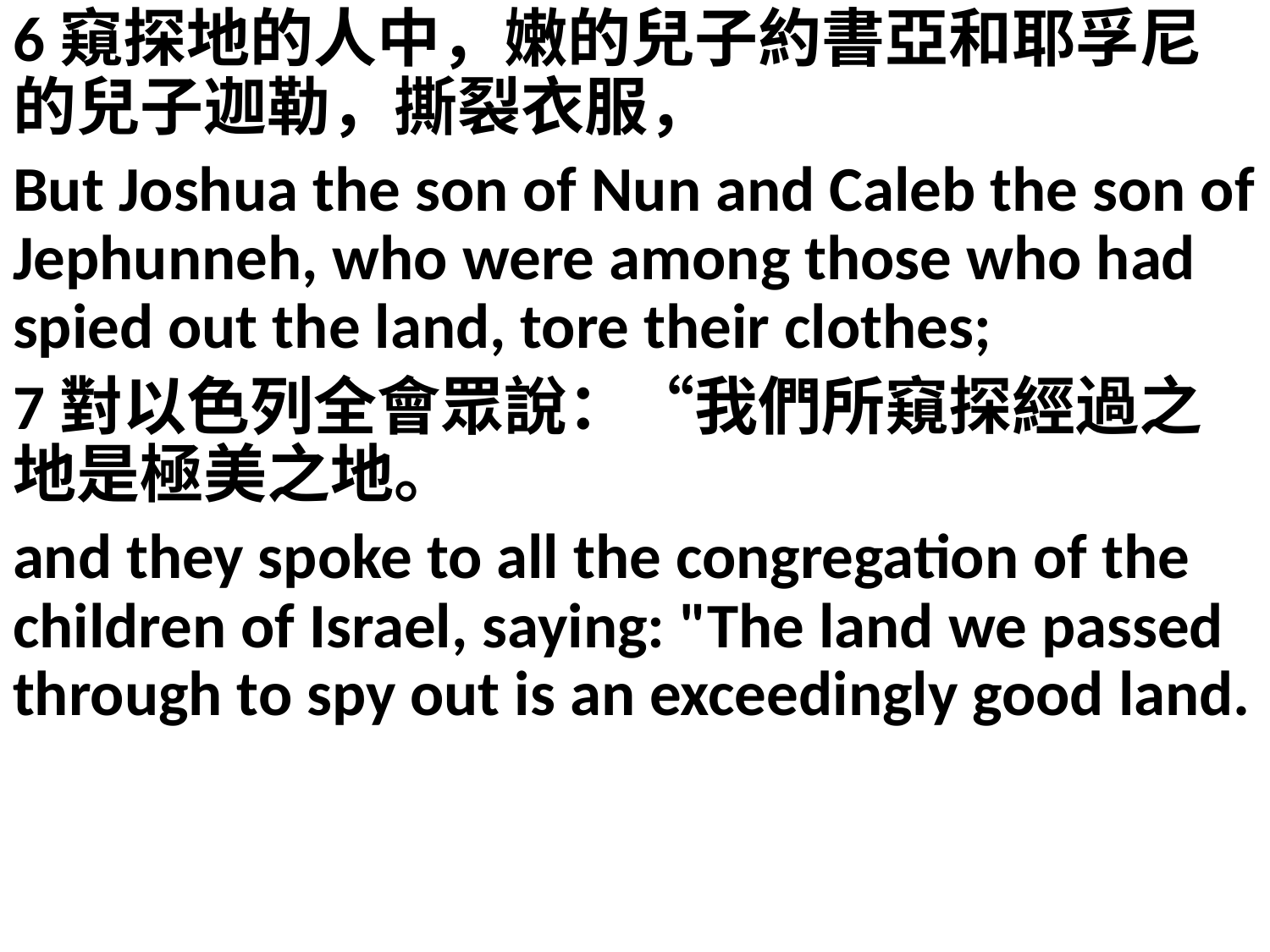

6窺探地的人中，嫩的兒子約書亞和耶孚尼的兒子迦勒，撕裂衣服，
But Joshua the son of Nun and Caleb the son of Jephunneh, who were among those who had spied out the land, tore their clothes;
7對以色列全會眾說：“我們所窺探經過之地是極美之地。
and they spoke to all the congregation of the children of Israel, saying: "The land we passed through to spy out is an exceedingly good land.